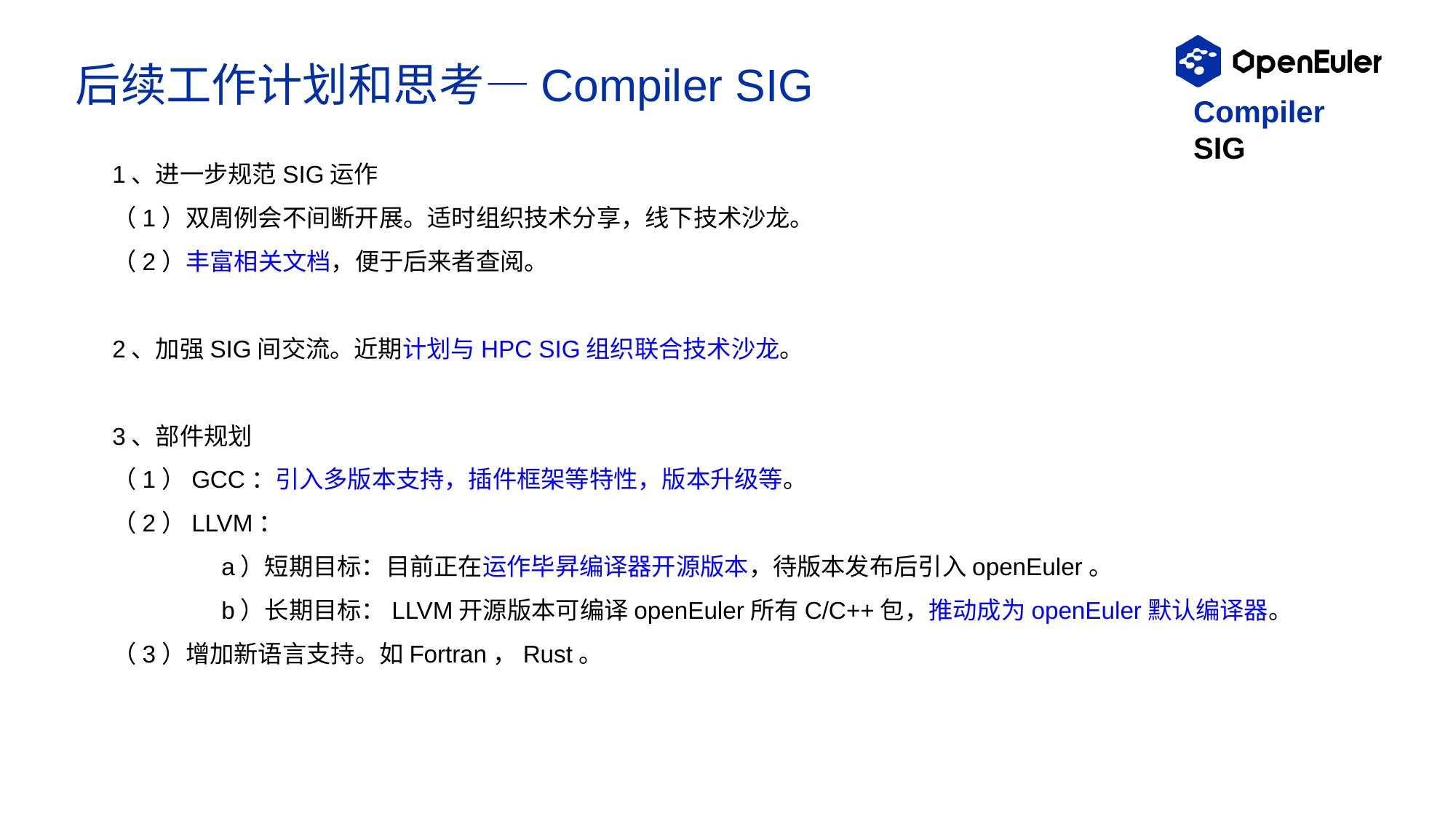

# 后续工作计划和思考—Compiler SIG
1、进一步规范SIG运作
（1）双周例会不间断开展。适时组织技术分享，线下技术沙龙。
（2）丰富相关文档，便于后来者查阅。

2、加强SIG间交流。近期计划与HPC SIG组织联合技术沙龙。

3、部件规划
（1）GCC：引入多版本支持，插件框架等特性，版本升级等。
（2）LLVM：
	a）短期目标：目前正在运作毕昇编译器开源版本，待版本发布后引入openEuler。
	b）长期目标：LLVM开源版本可编译openEuler所有C/C++包，推动成为openEuler默认编译器。
（3）增加新语言支持。如Fortran，Rust。